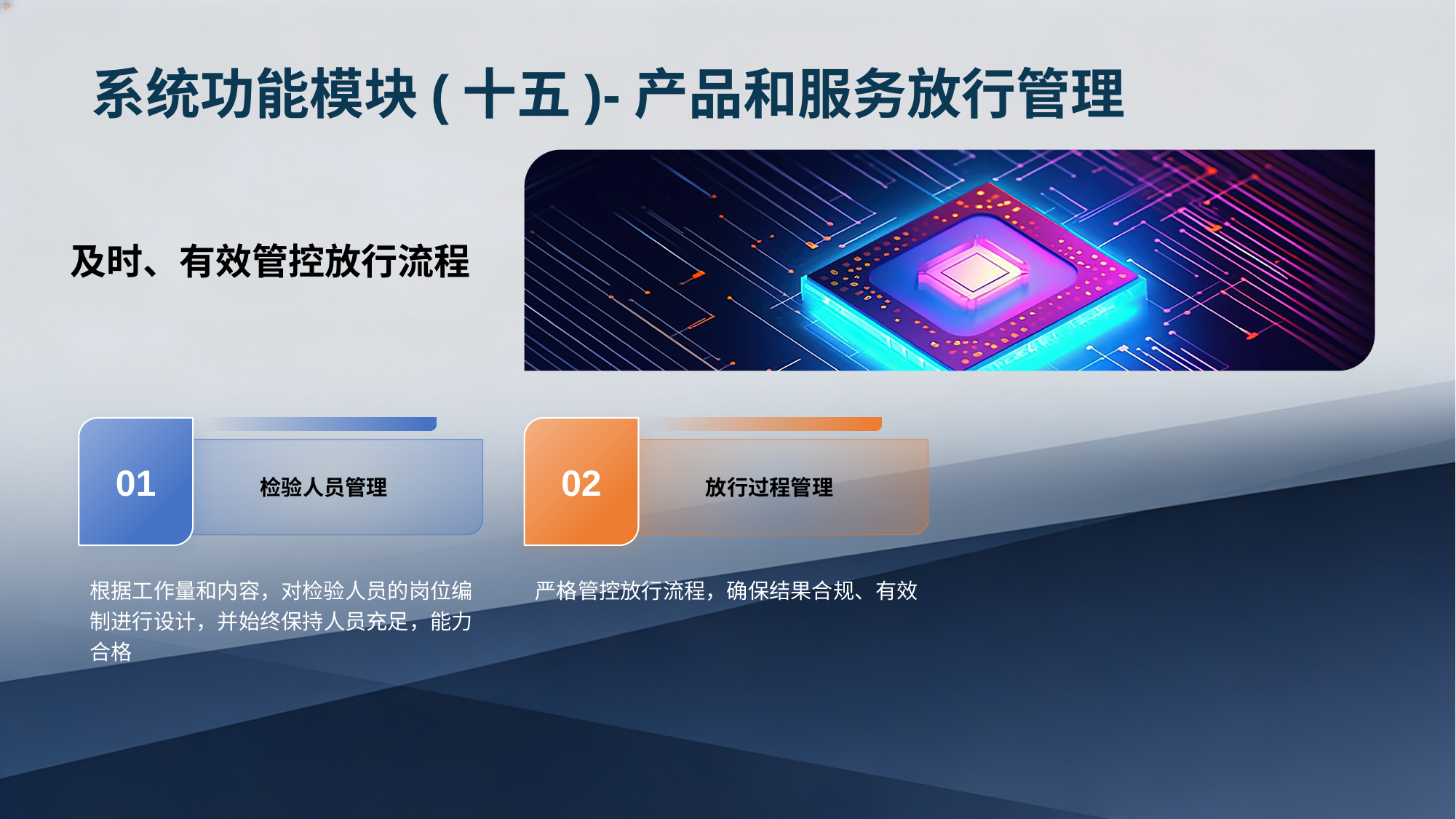

系统功能模块(十五)-产品和服务放行管理

及时、有效管控放行流程

01
检验人员管理
根据工作量和内容，对检验人员的岗位编制进行设计，并始终保持人员充足，能力合格

02
放行过程管理
严格管控放行流程，确保结果合规、有效